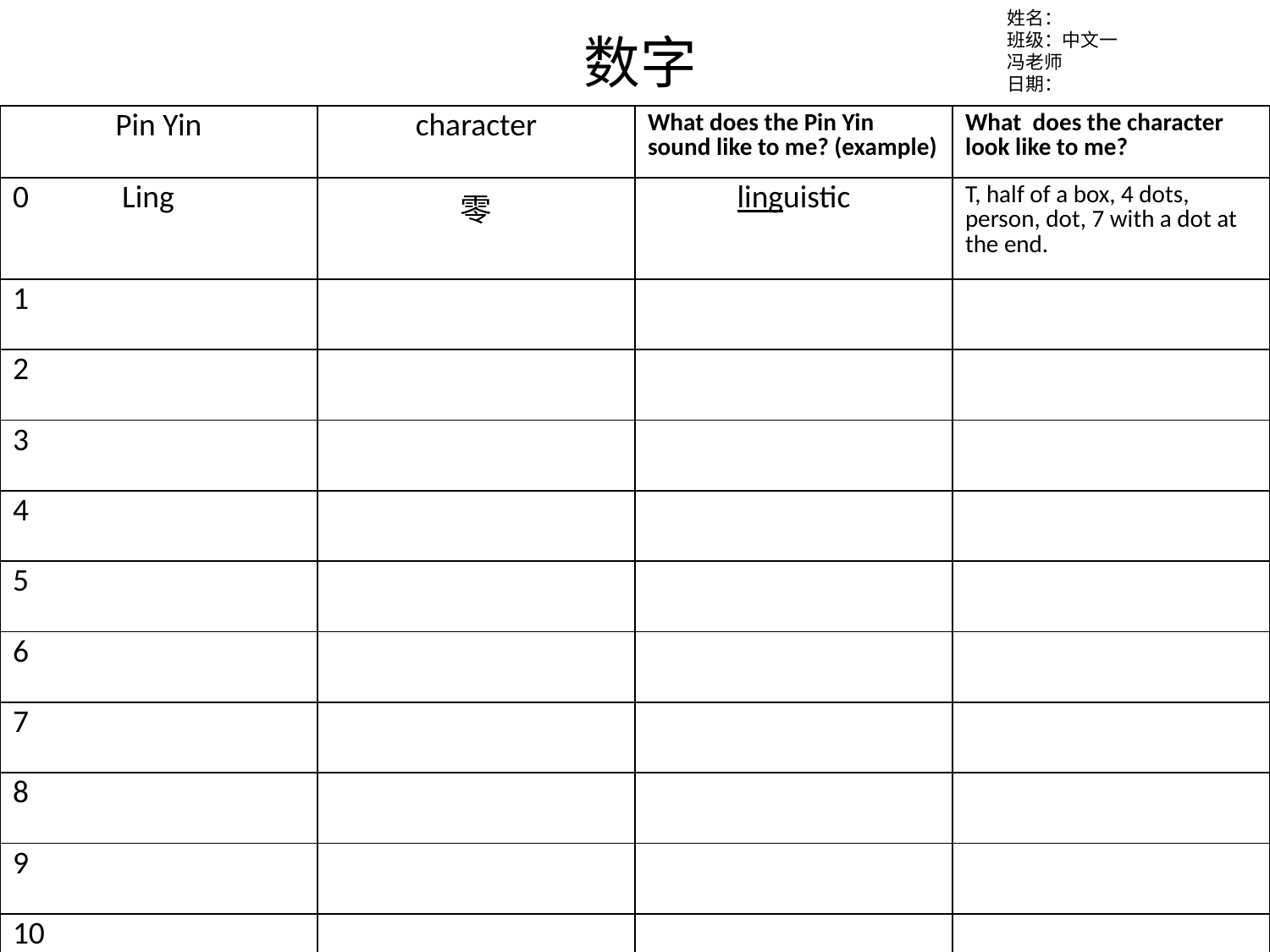

姓名：
班级：中文一
冯老师
日期：
数字
| Pin Yin | character | What does the Pin Yin sound like to me? (example) | What does the character look like to me? |
| --- | --- | --- | --- |
| 0 Ling | 零 | linguistic | T, half of a box, 4 dots, person, dot, 7 with a dot at the end. |
| 1 |  |  |  |
| 2 |  |  |  |
| 3 |  |  |  |
| 4 |  |  |  |
| 5 |  |  |  |
| 6 |  |  |  |
| 7 |  |  |  |
| 8 |  |  |  |
| 9 |  |  |  |
| 10 |  |  |  |